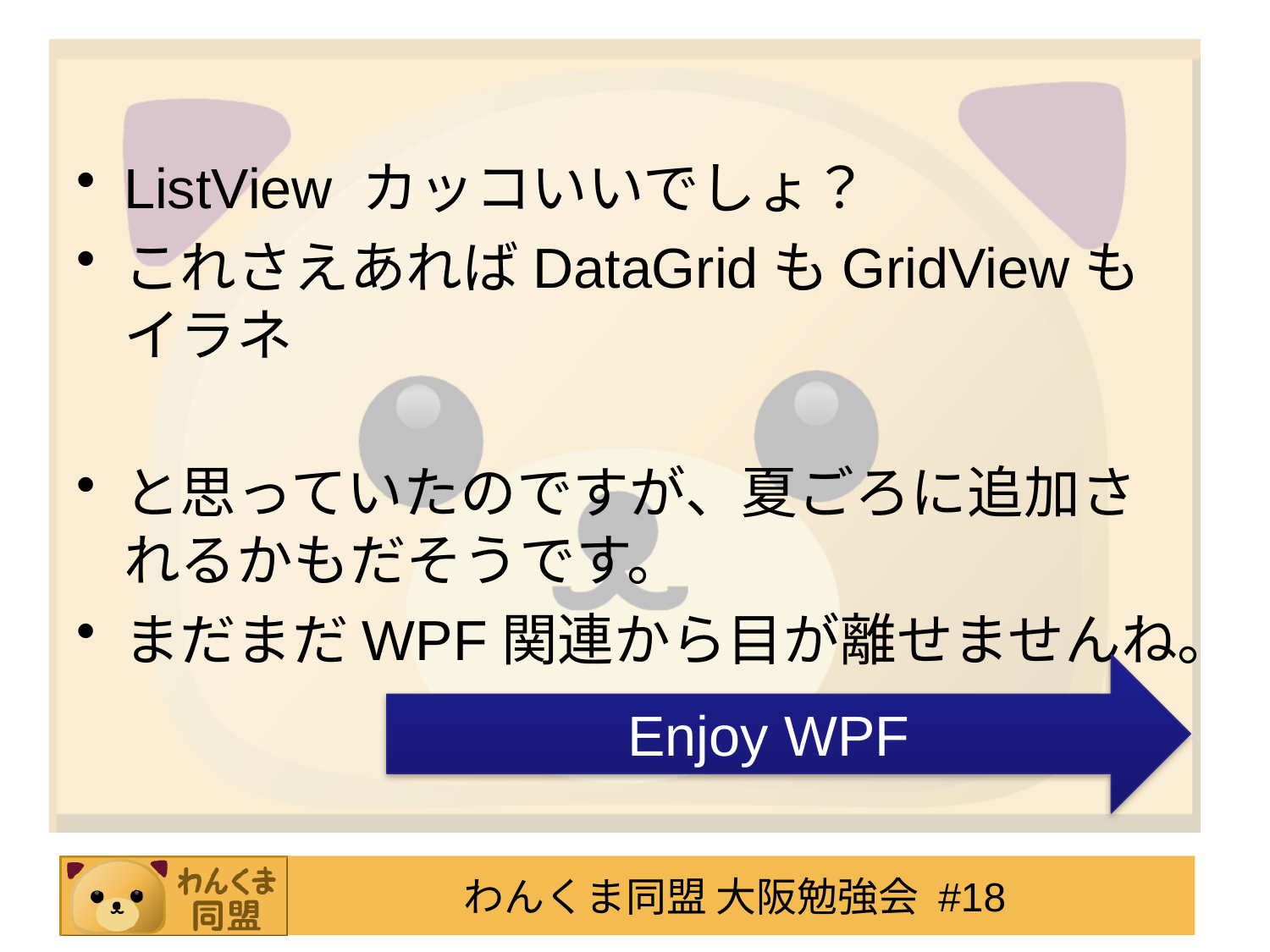

#
ListView カッコいいでしょ？
これさえあればDataGridもGridViewもイラネ

と思っていたのですが、夏ごろに追加されるかもだそうです。
まだまだWPF関連から目が離せませんね。
Enjoy WPF